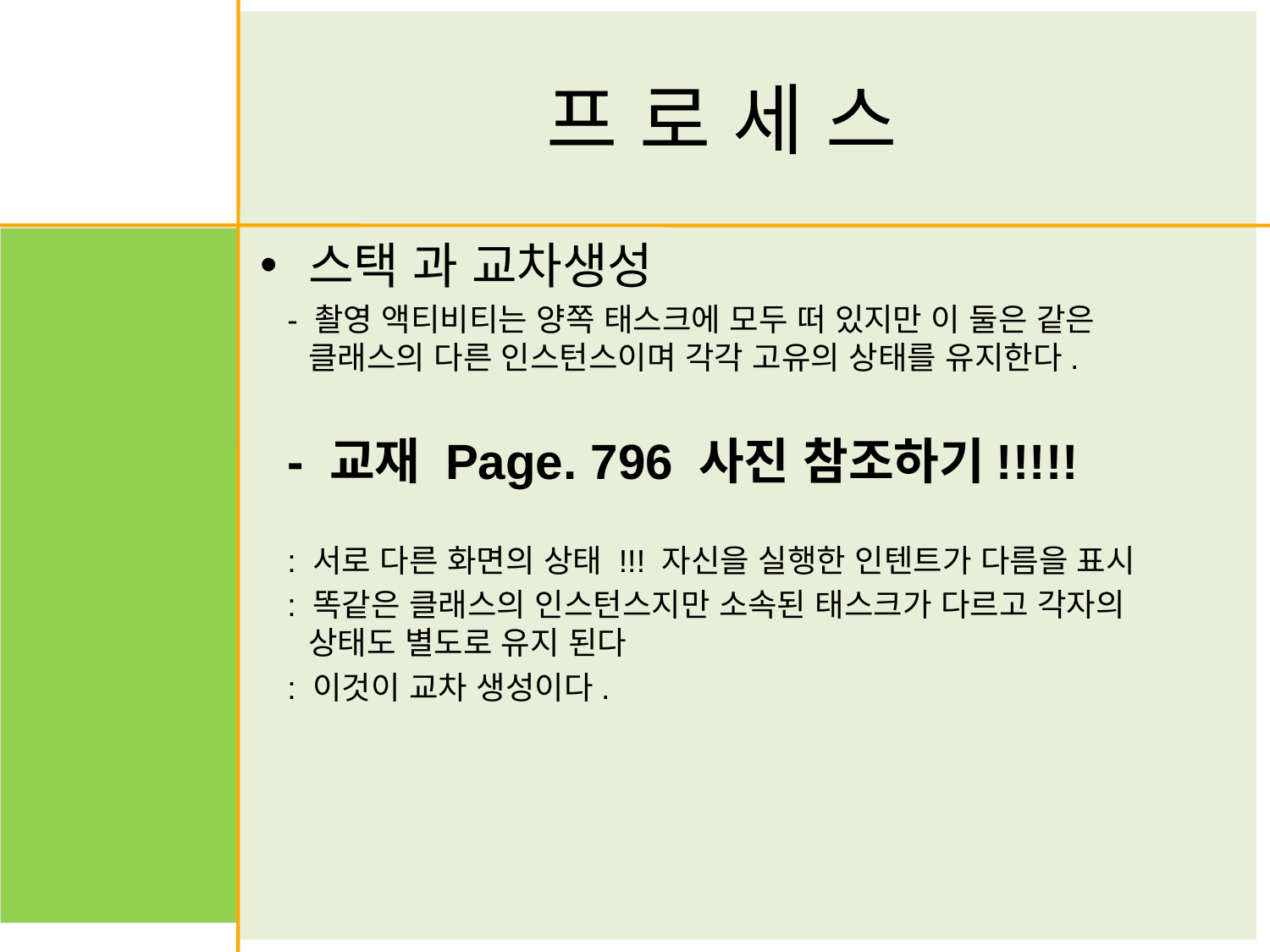

# 프 로 세 스
스택 과 교차생성
   - 촬영 액티비티는 양쪽 태스크에 모두 떠 있지만 이 둘은 같은 클래스의 다른 인스턴스이며 각각 고유의 상태를 유지한다.

   - 교재 Page. 796 사진 참조하기!!!!!

   : 서로 다른 화면의 상태 !!! 자신을 실행한 인텐트가 다름을 표시
   : 똑같은 클래스의 인스턴스지만 소속된 태스크가 다르고 각자의 상태도 별도로 유지 된다
   : 이것이 교차 생성이다.